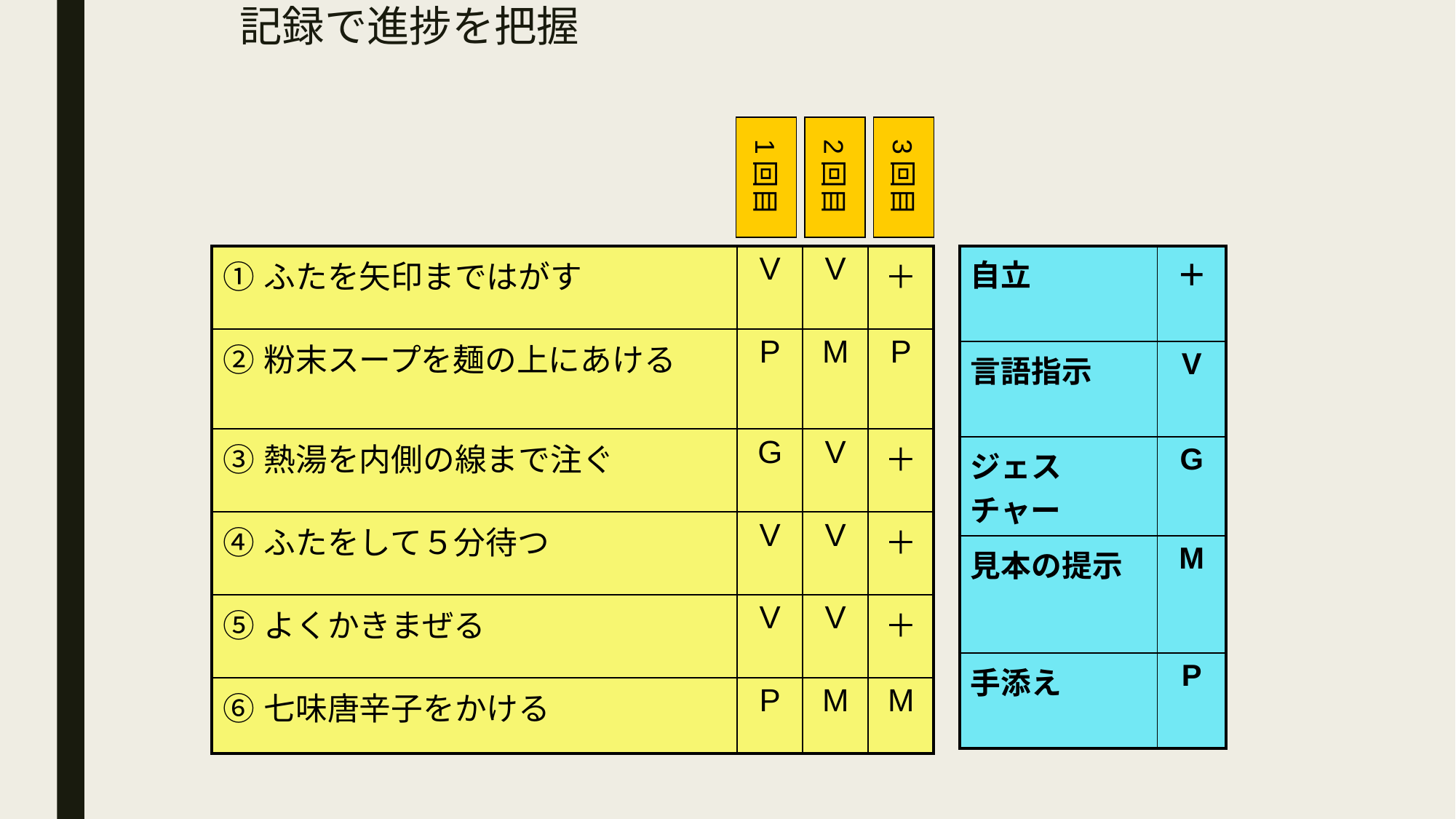

# 記録で進捗を把握
1回目
2回目
3回目
| ①ふたを矢印まではがす | V | V | ＋ |
| --- | --- | --- | --- |
| ②粉末スープを麺の上にあける | P | M | P |
| ③熱湯を内側の線まで注ぐ | G | V | ＋ |
| ④ふたをして５分待つ | V | V | ＋ |
| ⑤よくかきまぜる | V | V | ＋ |
| ⑥七味唐辛子をかける | P | M | M |
| 自立 | ＋ |
| --- | --- |
| 言語指示 | V |
| ジェスチャー | G |
| 見本の提示 | M |
| 手添え | P |